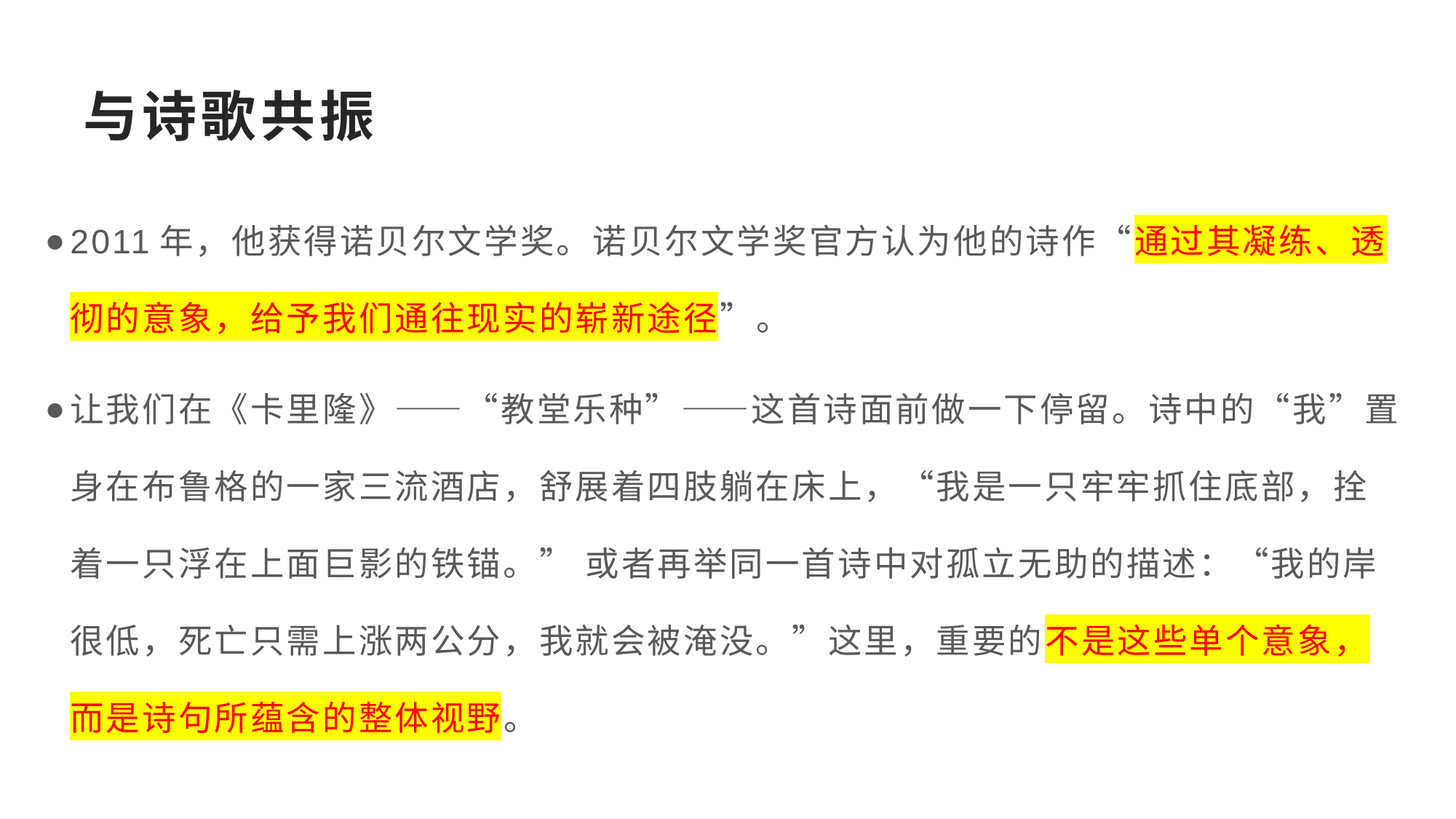

# 与诗歌共振
2011年，他获得诺贝尔文学奖。诺贝尔文学奖官方认为他的诗作“通过其凝练、透彻的意象，给予我们通往现实的崭新途径”。
让我们在《卡里隆》——“教堂乐种”——这首诗面前做一下停留。诗中的“我”置身在布鲁格的一家三流酒店，舒展着四肢躺在床上，“我是一只牢牢抓住底部，拴着一只浮在上面巨影的铁锚。” 或者再举同一首诗中对孤立无助的描述：“我的岸很低，死亡只需上涨两公分，我就会被淹没。”这里，重要的不是这些单个意象，而是诗句所蕴含的整体视野。